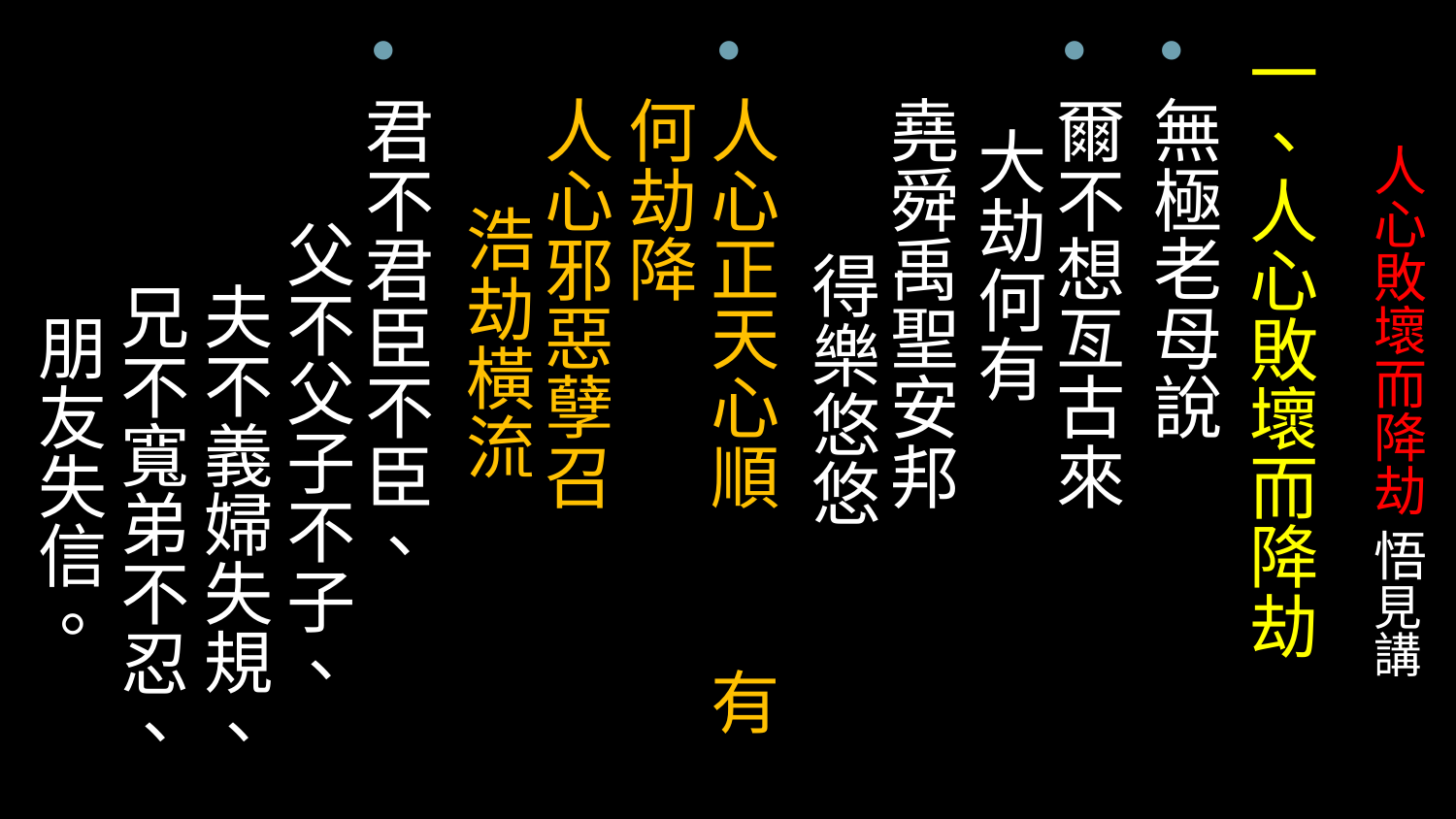

一、人心敗壞而降劫
無極老母說
爾不想亙古來                    大劫何有 
堯舜禹聖安邦                            得樂悠悠
人心正天心順          有何劫降 
人心邪惡孽召                         浩劫橫流
君不君臣不臣、                      父不父子不子、                  夫不義婦失規、              兄不寬弟不忍、                朋友失信。
# 人心敗壞而降劫 悟見講